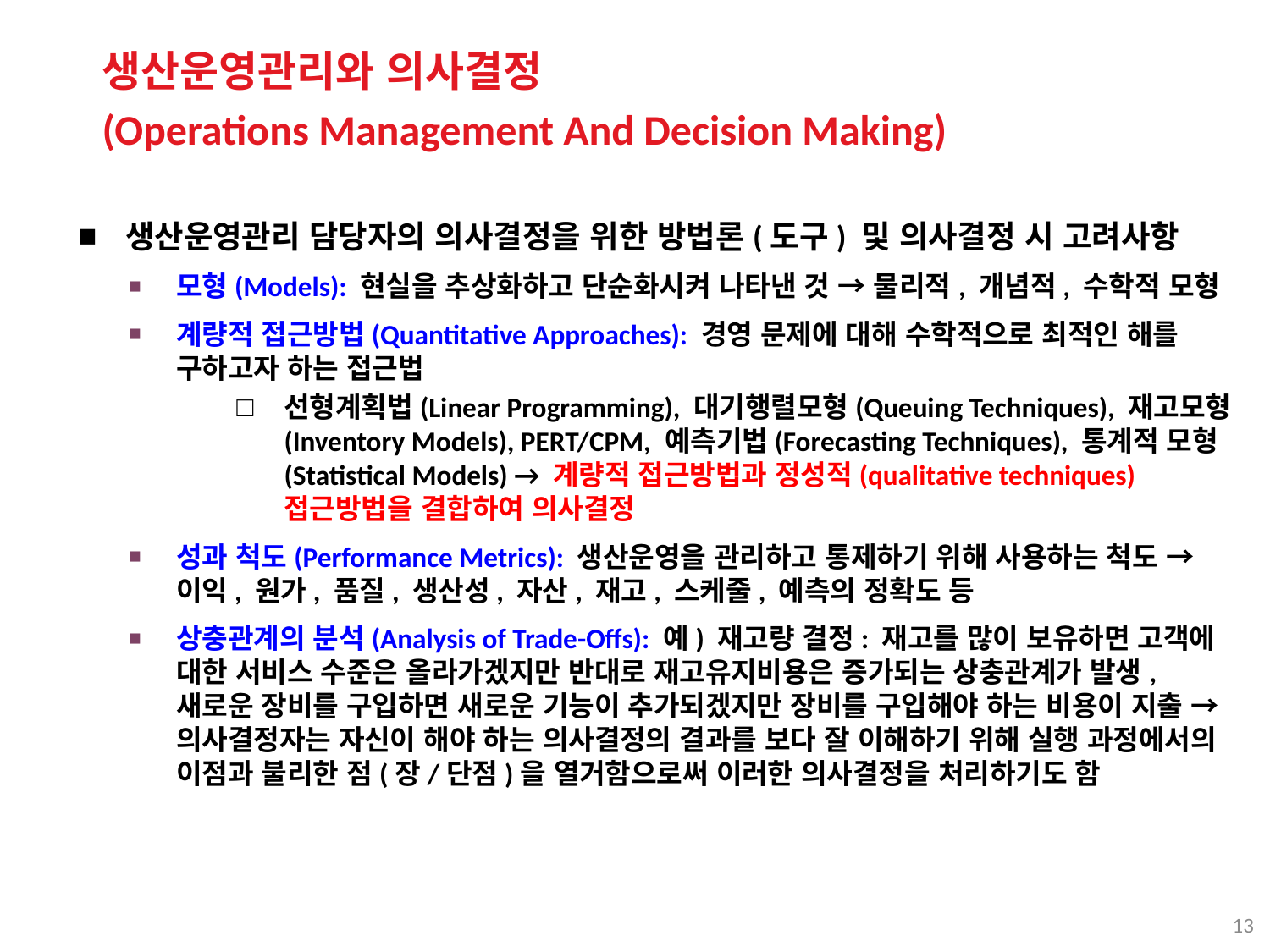

생산운영관리와 의사결정
(Operations Management And Decision Making)
생산운영관리 담당자의 의사결정을 위한 방법론(도구) 및 의사결정 시 고려사항
모형(Models): 현실을 추상화하고 단순화시켜 나타낸 것 → 물리적, 개념적, 수학적 모형
계량적 접근방법(Quantitative Approaches): 경영 문제에 대해 수학적으로 최적인 해를 구하고자 하는 접근법
선형계획법(Linear Programming), 대기행렬모형(Queuing Techniques), 재고모형(Inventory Models), PERT/CPM, 예측기법(Forecasting Techniques), 통계적 모형(Statistical Models) → 계량적 접근방법과 정성적(qualitative techniques) 접근방법을 결합하여 의사결정
성과 척도(Performance Metrics): 생산운영을 관리하고 통제하기 위해 사용하는 척도 → 이익, 원가, 품질, 생산성, 자산, 재고, 스케줄, 예측의 정확도 등
상충관계의 분석(Analysis of Trade-Offs): 예) 재고량 결정: 재고를 많이 보유하면 고객에 대한 서비스 수준은 올라가겠지만 반대로 재고유지비용은 증가되는 상충관계가 발생, 새로운 장비를 구입하면 새로운 기능이 추가되겠지만 장비를 구입해야 하는 비용이 지출 → 의사결정자는 자신이 해야 하는 의사결정의 결과를 보다 잘 이해하기 위해 실행 과정에서의 이점과 불리한 점(장/단점)을 열거함으로써 이러한 의사결정을 처리하기도 함

13